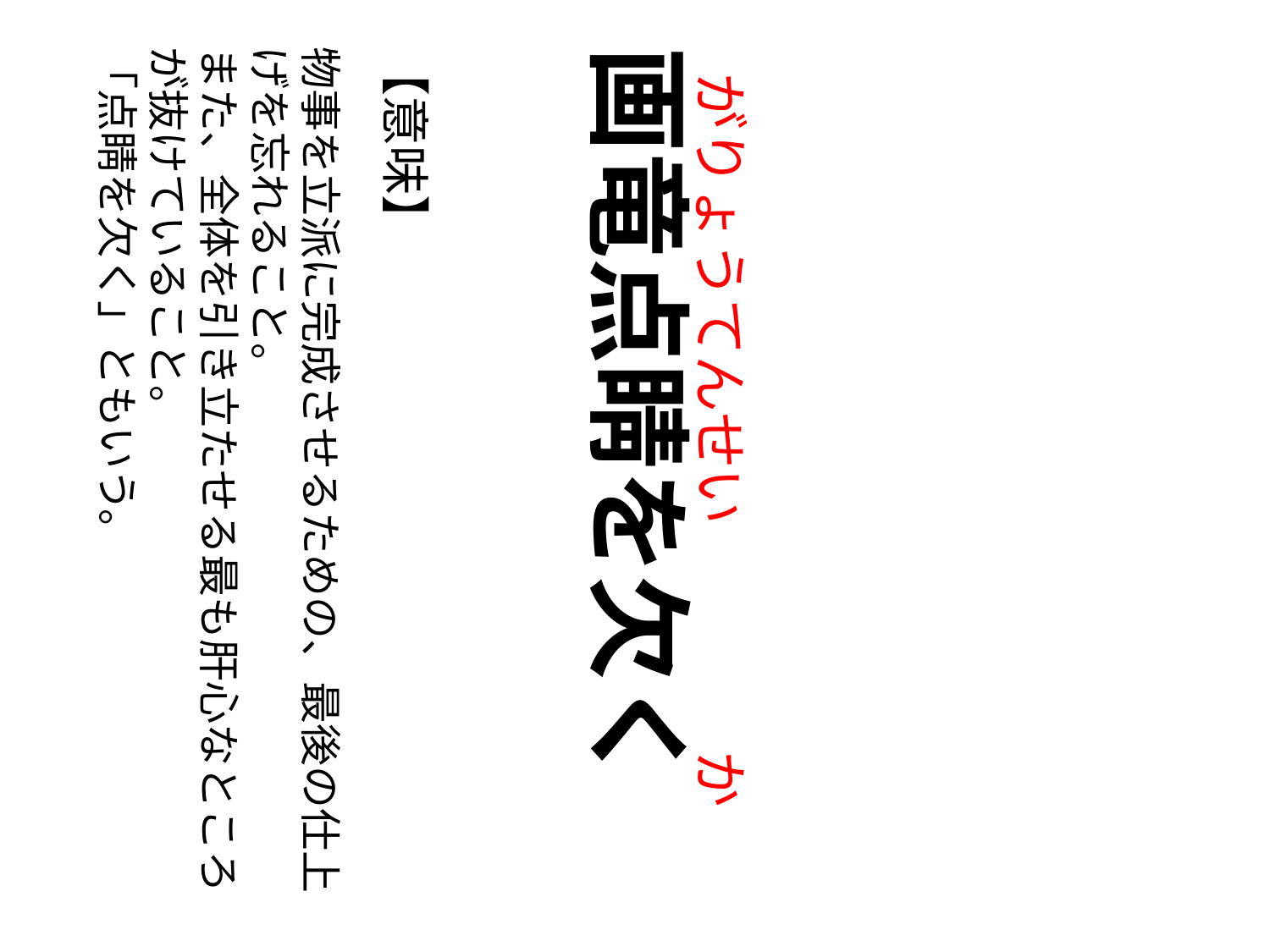

【意味】

物事を立派に完成させるための、最後の仕上げを忘れること。
また、全体を引き立たせる最も肝心なところが抜けていること。
「点睛を欠く」ともいう。
 がりょうてんせい　　　　か
画竜点睛を欠く